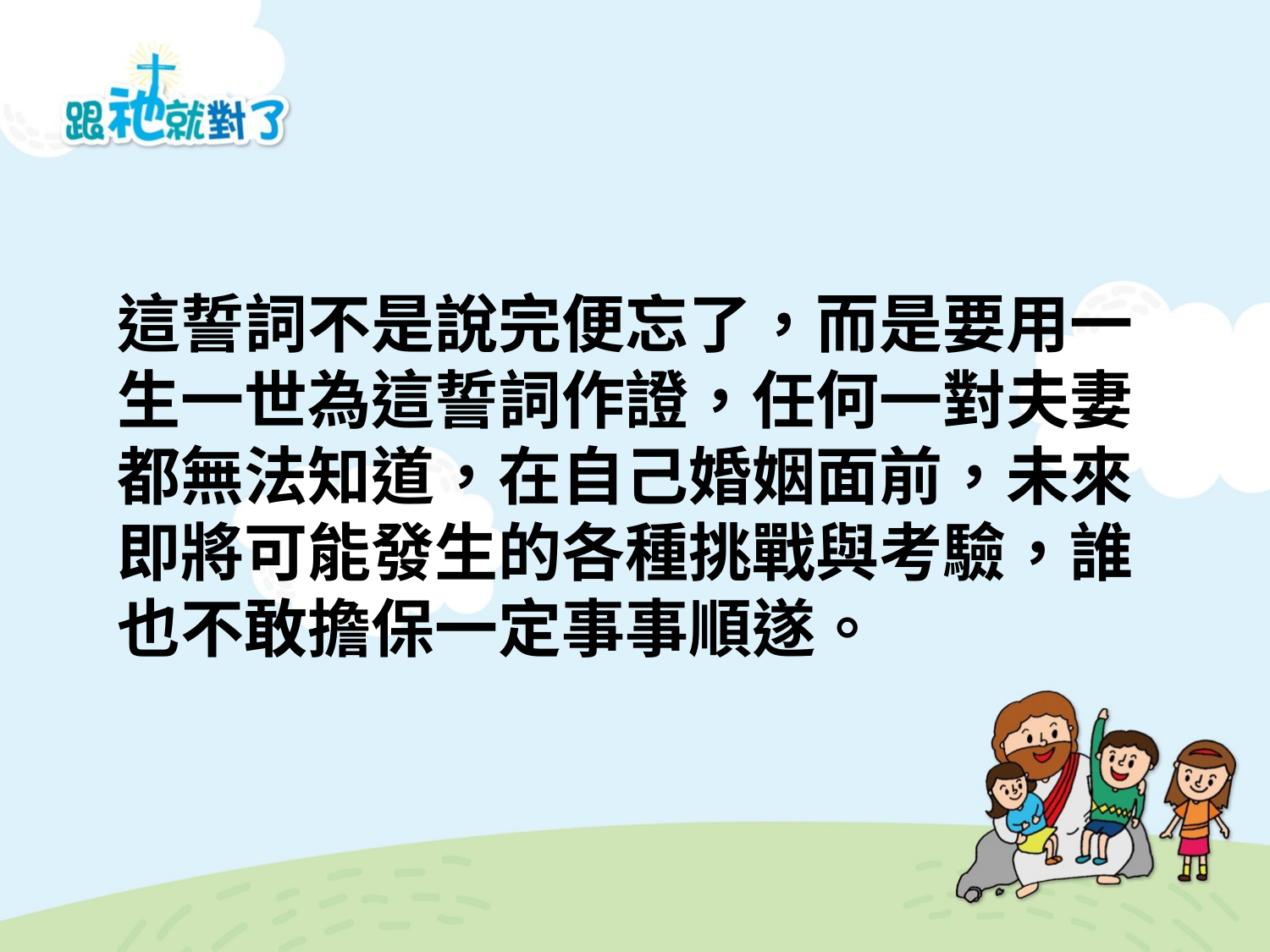

這誓詞不是說完便忘了，而是要用一生一世為這誓詞作證，任何一對夫妻都無法知道，在自己婚姻面前，未來即將可能發生的各種挑戰與考驗，誰也不敢擔保一定事事順遂。